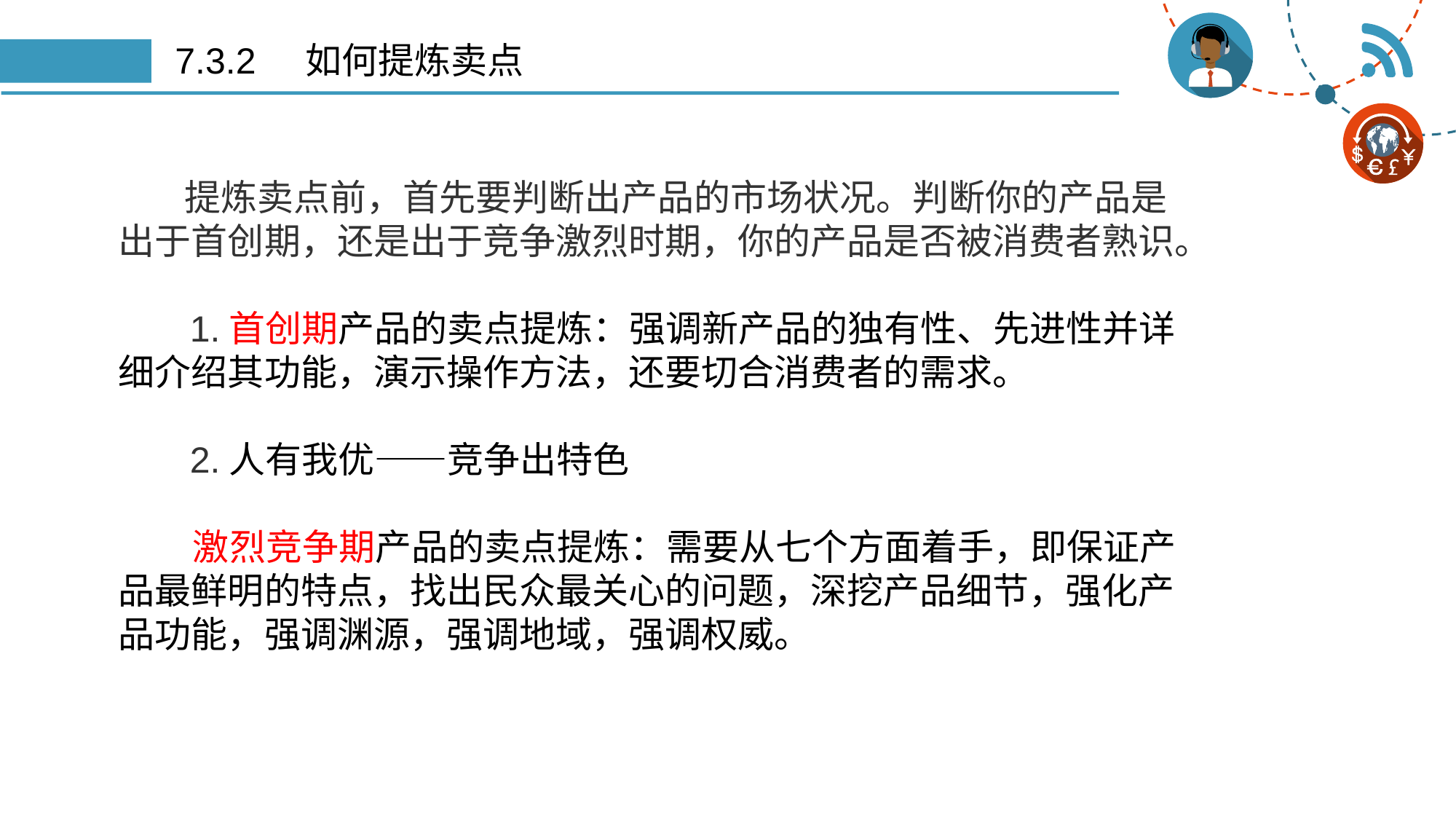

# 7.3.2    如何提炼卖点
       提炼卖点前，首先要判断出产品的市场状况。判断你的产品是出于首创期，还是出于竞争激烈时期，你的产品是否被消费者熟识。

       1.首创期产品的卖点提炼：强调新产品的独有性、先进性并详细介绍其功能，演示操作方法，还要切合消费者的需求。

       2.人有我优——竞争出特色

        激烈竞争期产品的卖点提炼：需要从七个方面着手，即保证产品最鲜明的特点，找出民众最关心的问题，深挖产品细节，强化产品功能，强调渊源，强调地域，强调权威。